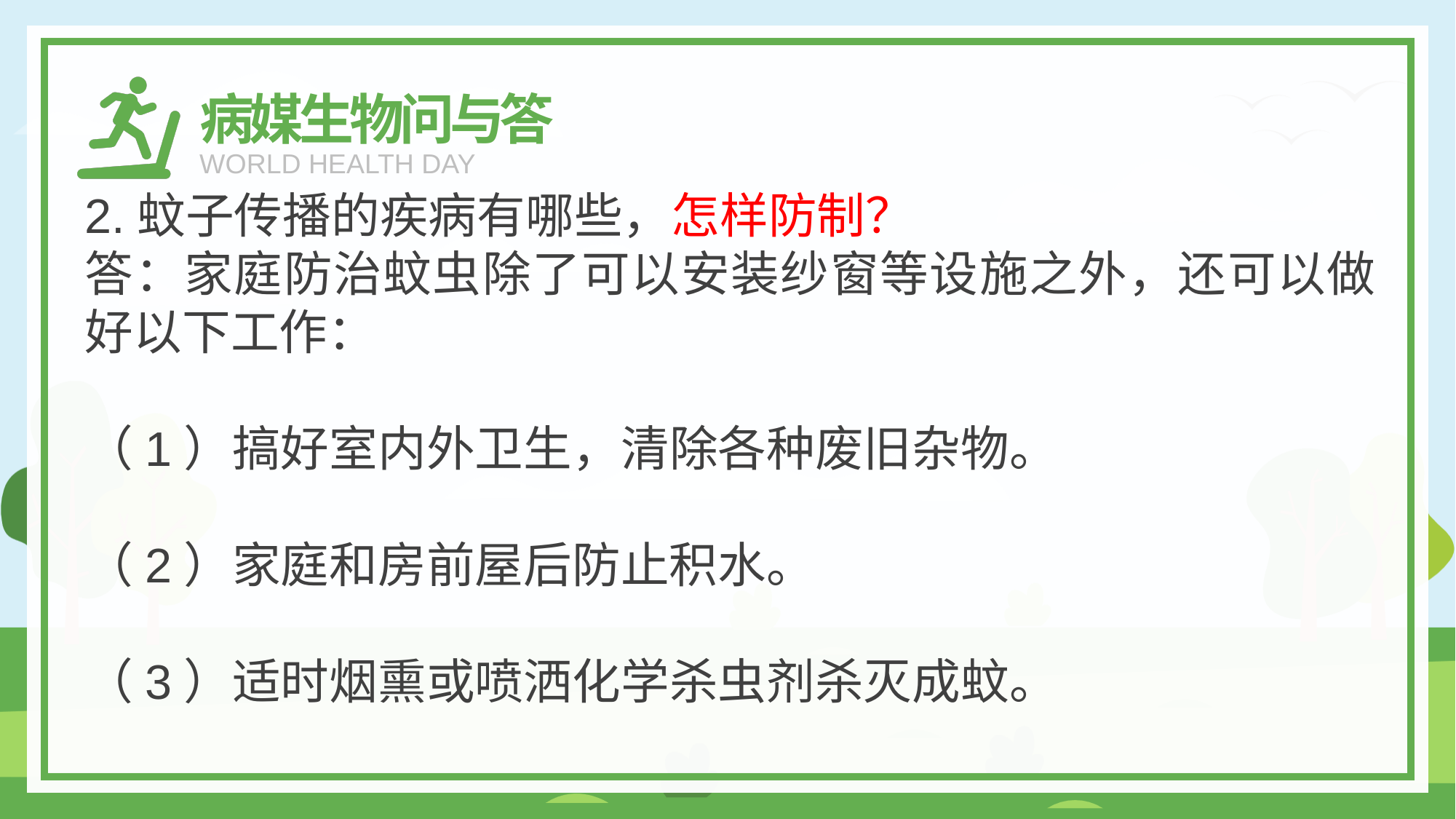

病媒生物问与答
WORLD HEALTH DAY
2.蚊子传播的疾病有哪些，怎样防制？
答：家庭防治蚊虫除了可以安装纱窗等设施之外，还可以做好以下工作：

（1）搞好室内外卫生，清除各种废旧杂物。

（2）家庭和房前屋后防止积水。

（3）适时烟熏或喷洒化学杀虫剂杀灭成蚊。